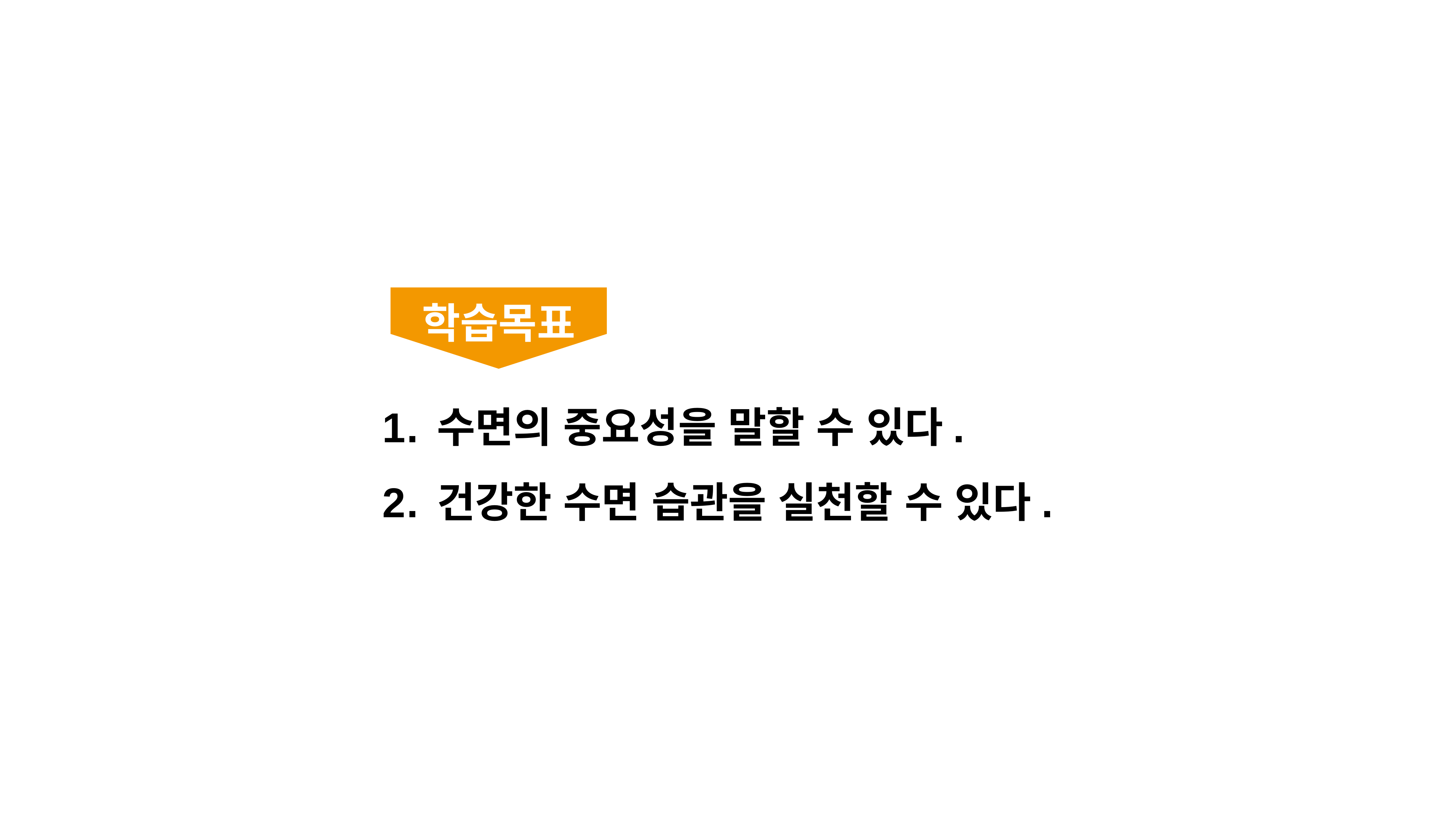

학습목표
수면의 중요성을 말할 수 있다.
건강한 수면 습관을 실천할 수 있다.